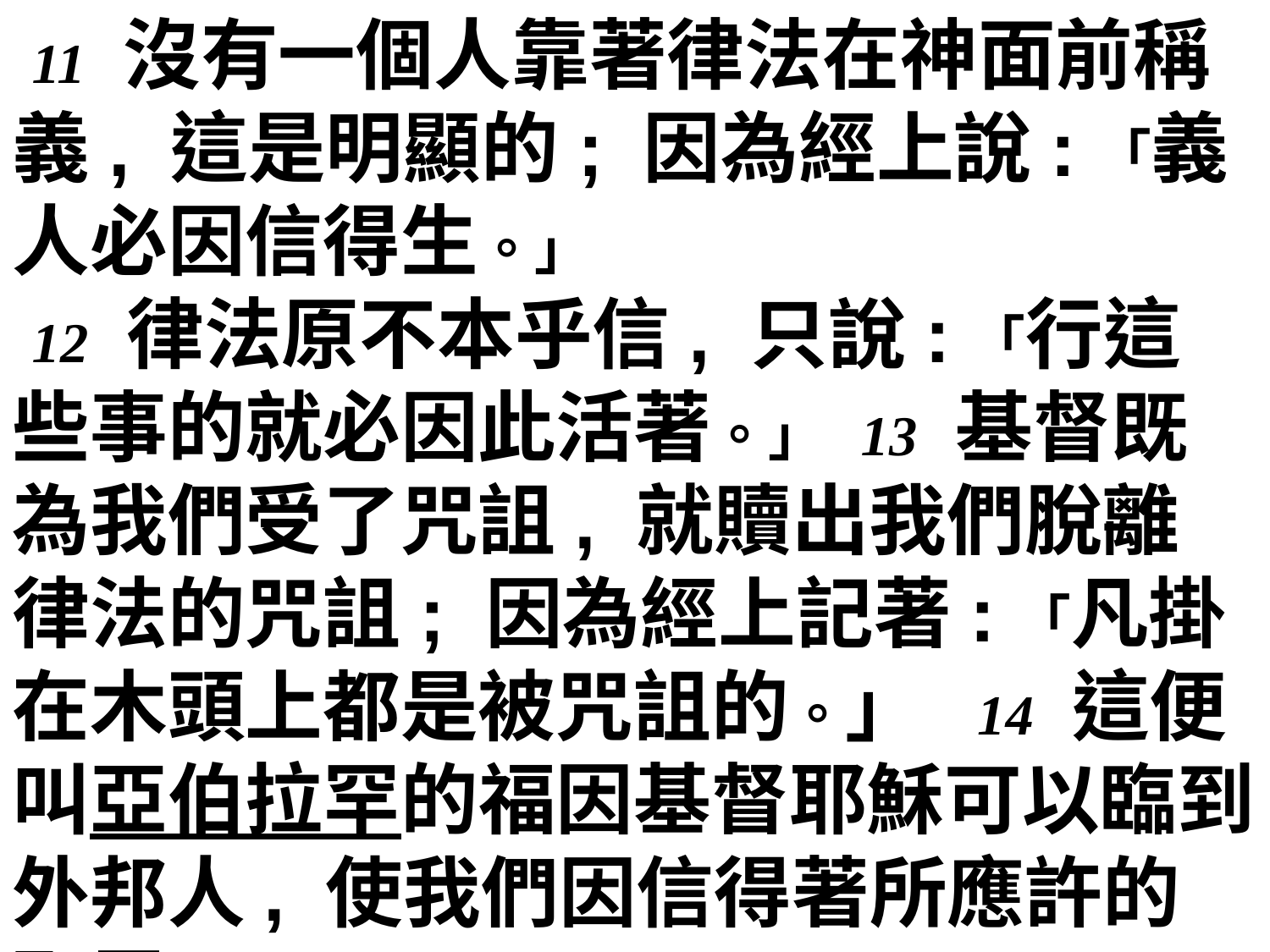

11 沒有一個人靠著律法在神面前稱義, 這是明顯的; 因為經上說:「義人必因信得生。」
 12 律法原不本乎信, 只說:「行這些事的就必因此活著。」 13 基督既為我們受了咒詛, 就贖出我們脫離律法的咒詛; 因為經上記著:「凡掛在木頭上都是被咒詛的。」  14 這便叫亞伯拉罕的福因基督耶穌可以臨到外邦人, 使我們因信得著所應許的聖靈。